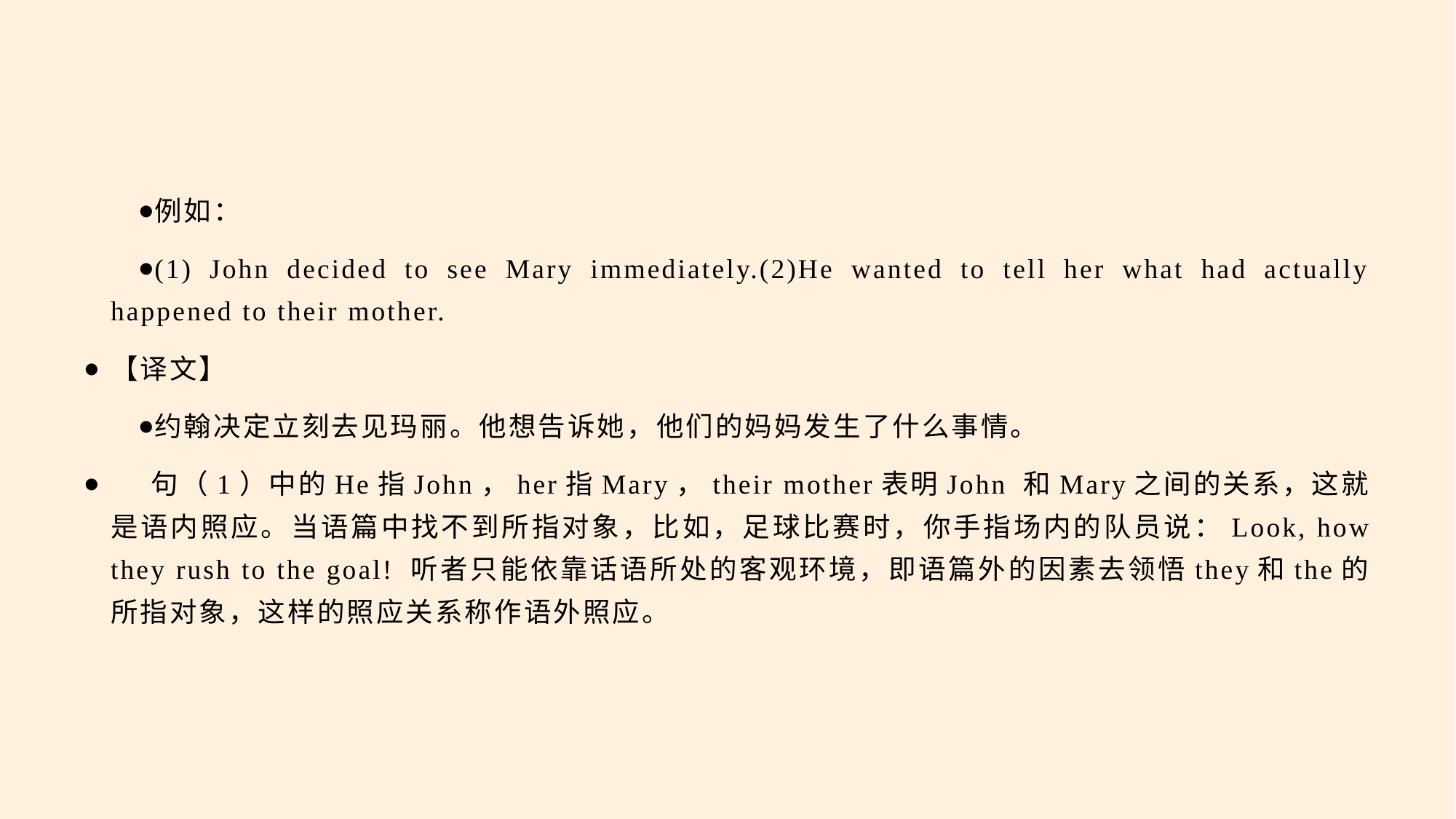

#
例如：
(1) John decided to see Mary immediately.(2)He wanted to tell her what had actually happened to their mother.
【译文】
约翰决定立刻去见玛丽。他想告诉她，他们的妈妈发生了什么事情。
    句（1）中的He指John，her指Mary，their mother表明John 和Mary之间的关系，这就是语内照应。当语篇中找不到所指对象，比如，足球比赛时，你手指场内的队员说：Look, how they rush to the goal! 听者只能依靠话语所处的客观环境，即语篇外的因素去领悟they和the的所指对象，这样的照应关系称作语外照应。